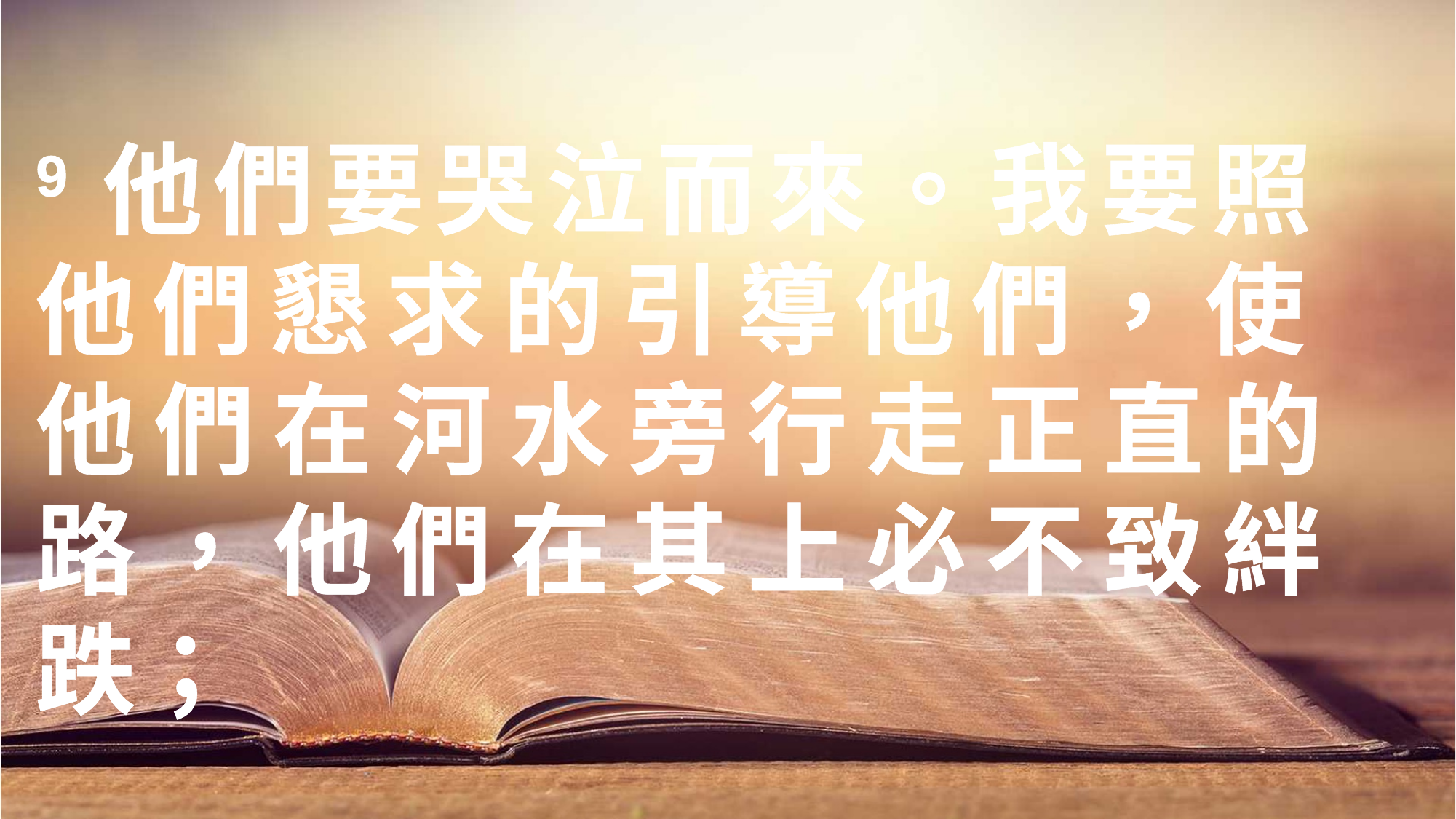

9他們要哭泣而來。我要照
他們懇求的引導他們，使
他們在河水旁行走正直的路，他們在其上必不致絆跌；